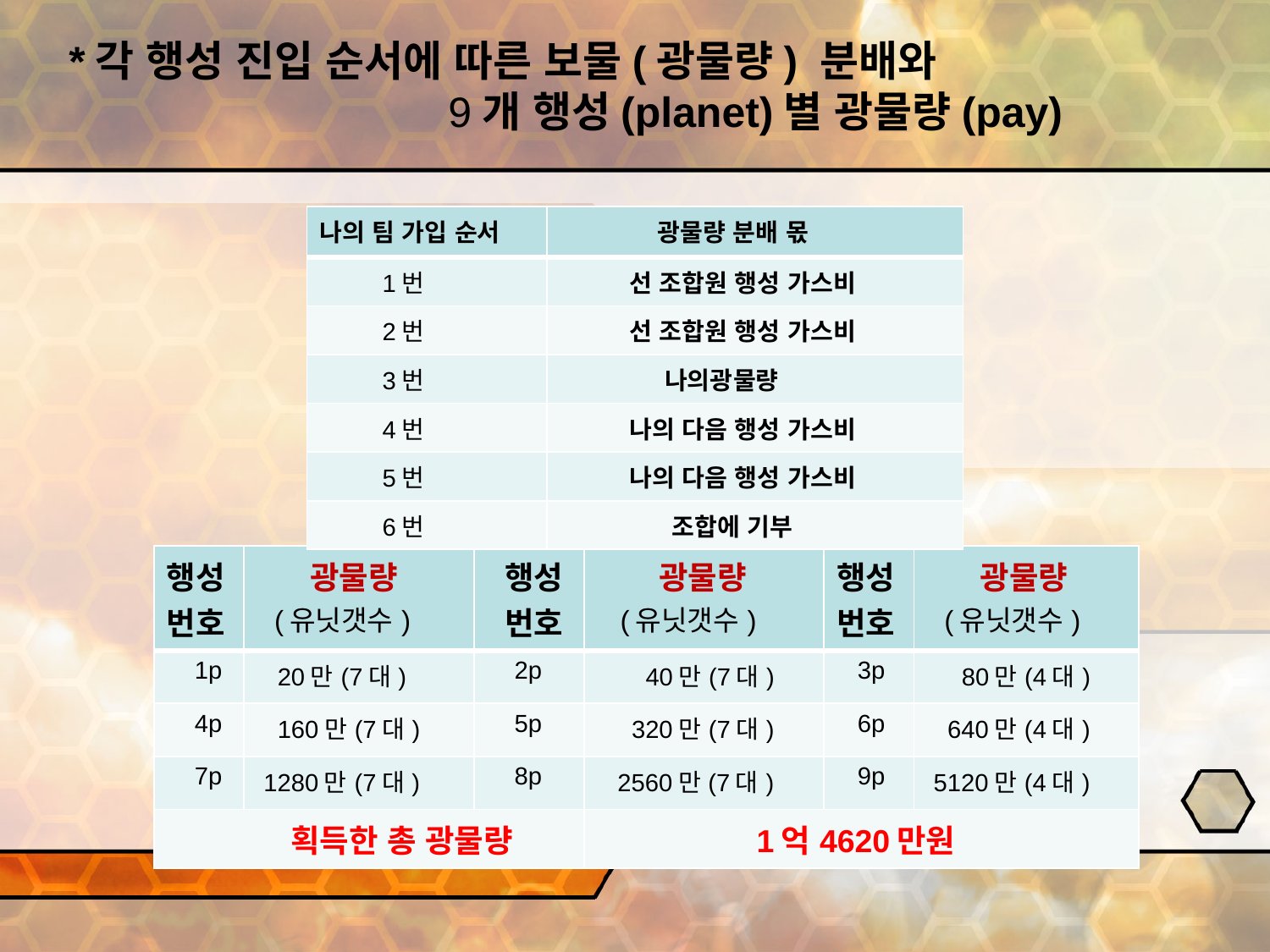

*각 행성 진입 순서에 따른 보물(광물량) 분배와
                                9개 행성(planet)별 광물량(pay)
#
| 나의 팀 가입 순서 | 광물량 분배 몫 |
| --- | --- |
| 1번 | 선 조합원 행성 가스비 |
| 2번 | 선 조합원 행성 가스비 |
| 3번 | 나의광물량 |
| 4번 | 나의 다음 행성 가스비 |
| 5번 | 나의 다음 행성 가스비 |
| 6번 | 조합에 기부 |
| 행성 번호 | 광물량 (유닛갯수) | 행성 번호 | 광물량 (유닛갯수) | 행성 번호 | 광물량 (유닛갯수) |
| --- | --- | --- | --- | --- | --- |
| 1p | 20만(7대) | 2p | 40만(7대) | 3p | 80만(4대) |
| 4p | 160만(7대) | 5p | 320만(7대) | 6p | 640만(4대) |
| 7p | 1280만(7대) | 8p | 2560만(7대) | 9p | 5120만(4대) |
| 획득한 총 광물량 |  |  | 1억4620만원 |  |  |